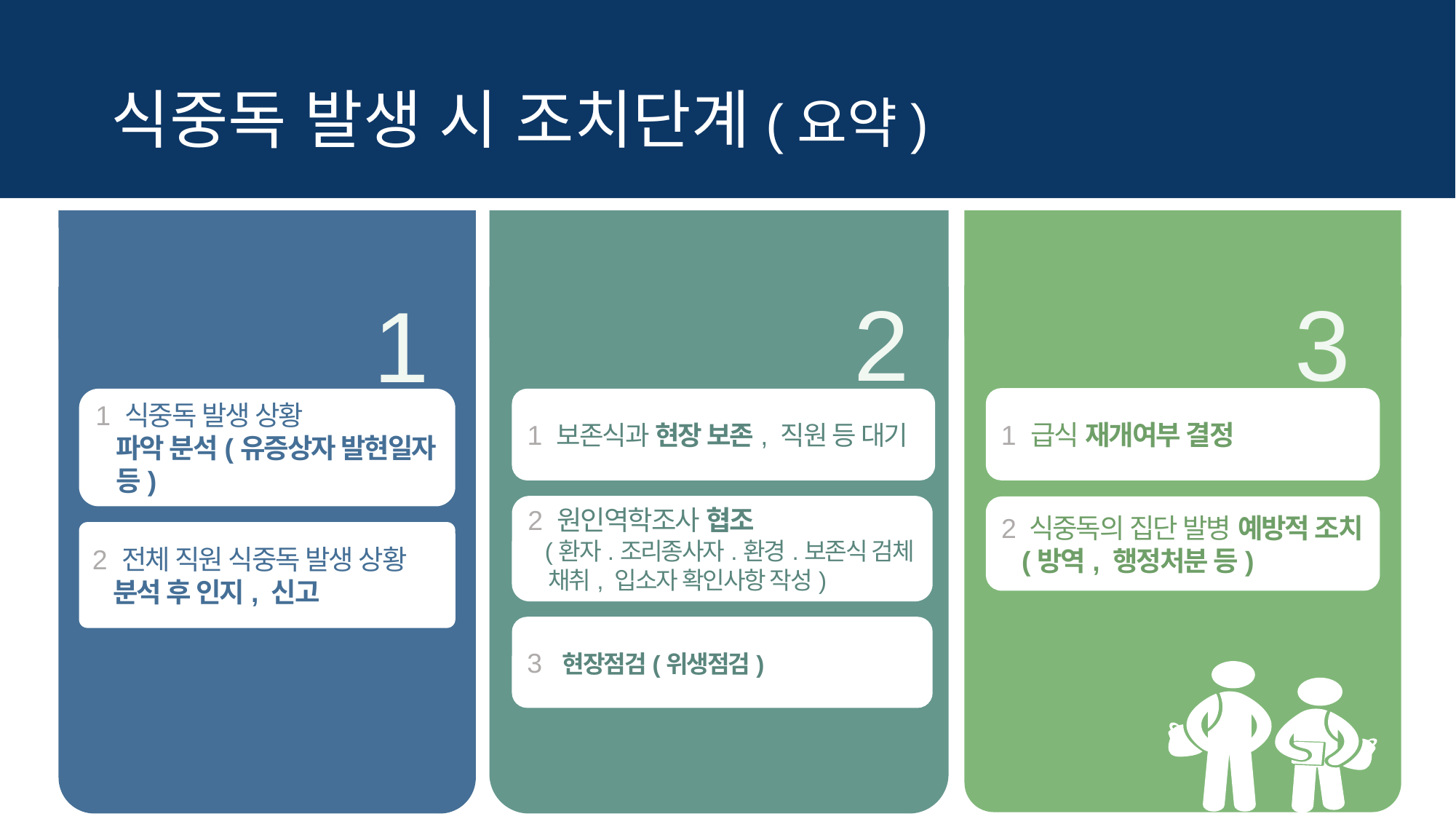

# 식중독 발생 시 조치단계(요약)

원인역학조사
식중독 대책반 및
원인역학조사 협조

2
1 보존식과 현장 보존, 직원 등 대기
2 원인역학조사 협조
   (환자.조리종사자.환경.보존식 검체 채취, 입소자 확인사항 작성)

발생 신고
식중독 발생
인지 및 보고

1
1 식중독 발생 상황
파악 분석(유증상자 발현일자 등)
2 전체 직원 식중독 발생 상황 분석 후 인지, 신고

결과확인
급식
재개여부 결정

3
1 급식 재개여부 결정
2 식중독의 집단 발병 예방적 조치(방역, 행정처분 등)

3  현장점검(위생점검)